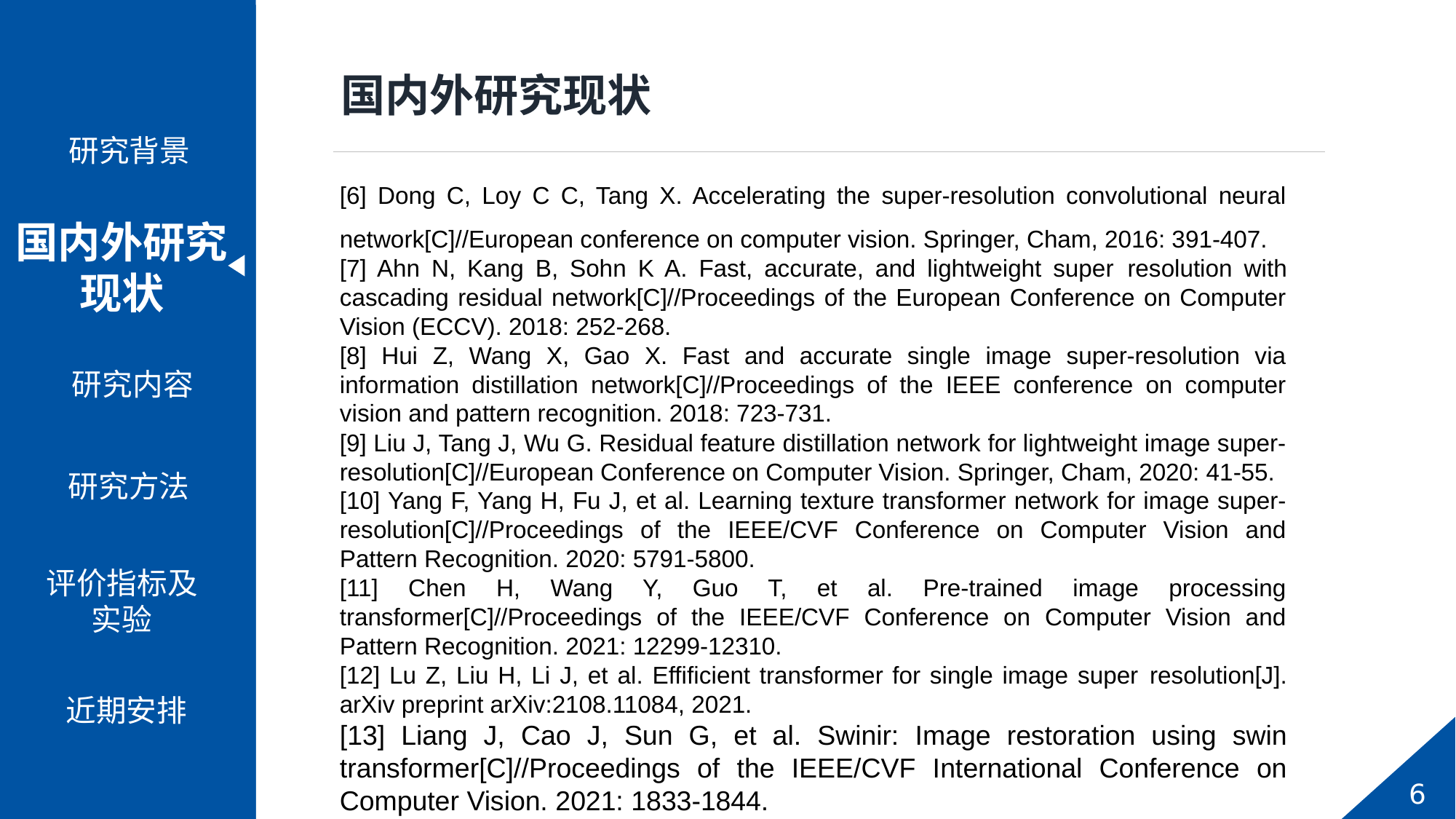

研究背景

PPT模板下载：www.1ppt.com/moban/     行业PPT模板：www.1ppt.com/hangye/
节日PPT模板：www.1ppt.com/jieri/           PPT素材下载：www.1ppt.com/sucai/
PPT背景图片：www.1ppt.com/beijing/      PPT图表下载：www.1ppt.com/tubiao/
优秀PPT下载：www.1ppt.com/xiazai/        PPT教程： www.1ppt.com/powerpoint/
Word教程： www.1ppt.com/word/              Excel教程：www.1ppt.com/excel/
资料下载：www.1ppt.com/ziliao/                PPT课件下载：www.1ppt.com/kejian/
范文下载：www.1ppt.com/fanwen/             试卷下载：www.1ppt.com/shiti/
教案下载：www.1ppt.com/jiaoan/        PPT论坛：www.1ppt.cn

国内外研究现状

研究思路
研究内容

创新点

研究背景

PPT模板下载：www.1ppt.com/moban/     行业PPT模板：www.1ppt.com/hangye/
节日PPT模板：www.1ppt.com/jieri/           PPT素材下载：www.1ppt.com/sucai/
PPT背景图片：www.1ppt.com/beijing/      PPT图表下载：www.1ppt.com/tubiao/
优秀PPT下载：www.1ppt.com/xiazai/        PPT教程： www.1ppt.com/powerpoint/
Word教程： www.1ppt.com/word/              Excel教程：www.1ppt.com/excel/
资料下载：www.1ppt.com/ziliao/                PPT课件下载：www.1ppt.com/kejian/
范文下载：www.1ppt.com/fanwen/             试卷下载：www.1ppt.com/shiti/
教案下载：www.1ppt.com/jiaoan/        PPT论坛：www.1ppt.cn

国内外研究现状

研究内容

研究方法
国内外研究现状
[6] Dong C, Loy C C, Tang X. Accelerating the super-resolution convolutional neural network[C]//European conference on computer vision. Springer, Cham, 2016: 391-407.
[7] Ahn N, Kang B, Sohn K A. Fast, accurate, and lightweight super resolution with cascading residual network[C]//Proceedings of the European Conference on Computer Vision (ECCV). 2018: 252-268.
[8] Hui Z, Wang X, Gao X. Fast and accurate single image super-resolution via information distillation network[C]//Proceedings of the IEEE conference on computer vision and pattern recognition. 2018: 723-731.
[9] Liu J, Tang J, Wu G. Residual feature distillation network for lightweight image super-resolution[C]//European Conference on Computer Vision. Springer, Cham, 2020: 41-55.
[10] Yang F, Yang H, Fu J, et al. Learning texture transformer network for image super-resolution[C]//Proceedings of the IEEE/CVF Conference on Computer Vision and Pattern Recognition. 2020: 5791-5800.
[11] Chen H, Wang Y, Guo T, et al. Pre-trained image processing transformer[C]//Proceedings of the IEEE/CVF Conference on Computer Vision and Pattern Recognition. 2021: 12299-12310.
[12] Lu Z, Liu H, Li J, et al. Effificient transformer for single image super resolution[J]. arXiv preprint arXiv:2108.11084, 2021.
[13] Liang J, Cao J, Sun G, et al. Swinir: Image restoration using swin transformer[C]//Proceedings of the IEEE/CVF International Conference on Computer Vision. 2021: 1833-1844.

评价指标及实验
近期安排
6